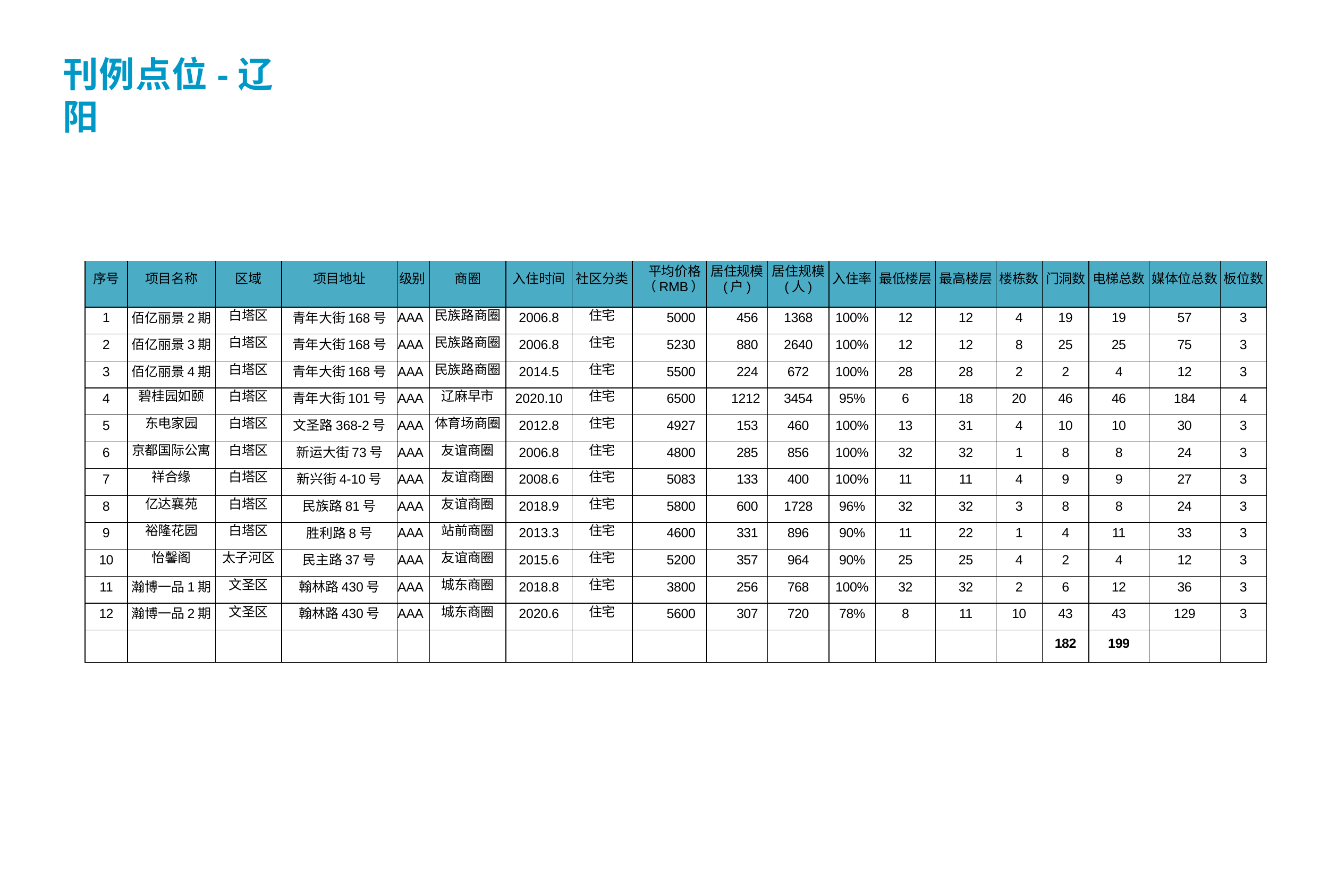

# 刊例点位-辽阳
| 序号 | 项目名称 | 区域 | 项目地址 | 级别 | 商圈 | 入住时间 | 社区分类 | 平均价格 （RMB） | 居住规模 (户) | 居住规模 (人) | 入住率 | 最低楼层 | 最高楼层 | 楼栋数 | 门洞数 | 电梯总数 | 媒体位总数 | 板位数 |
| --- | --- | --- | --- | --- | --- | --- | --- | --- | --- | --- | --- | --- | --- | --- | --- | --- | --- | --- |
| 1 | 佰亿丽景2期 | 白塔区 | 青年大街168号 | AAA | 民族路商圈 | 2006.8 | 住宅 | 5000 | 456 | 1368 | 100% | 12 | 12 | 4 | 19 | 19 | 57 | 3 |
| 2 | 佰亿丽景3期 | 白塔区 | 青年大街168号 | AAA | 民族路商圈 | 2006.8 | 住宅 | 5230 | 880 | 2640 | 100% | 12 | 12 | 8 | 25 | 25 | 75 | 3 |
| 3 | 佰亿丽景4期 | 白塔区 | 青年大街168号 | AAA | 民族路商圈 | 2014.5 | 住宅 | 5500 | 224 | 672 | 100% | 28 | 28 | 2 | 2 | 4 | 12 | 3 |
| 4 | 碧桂园如颐 | 白塔区 | 青年大街101号 | AAA | 辽麻早市 | 2020.10 | 住宅 | 6500 | 1212 | 3454 | 95% | 6 | 18 | 20 | 46 | 46 | 184 | 4 |
| 5 | 东电家园 | 白塔区 | 文圣路368-2号 | AAA | 体育场商圈 | 2012.8 | 住宅 | 4927 | 153 | 460 | 100% | 13 | 31 | 4 | 10 | 10 | 30 | 3 |
| 6 | 京都国际公寓 | 白塔区 | 新运大街73号 | AAA | 友谊商圈 | 2006.8 | 住宅 | 4800 | 285 | 856 | 100% | 32 | 32 | 1 | 8 | 8 | 24 | 3 |
| 7 | 祥合缘 | 白塔区 | 新兴街4-10号 | AAA | 友谊商圈 | 2008.6 | 住宅 | 5083 | 133 | 400 | 100% | 11 | 11 | 4 | 9 | 9 | 27 | 3 |
| 8 | 亿达襄苑 | 白塔区 | 民族路81号 | AAA | 友谊商圈 | 2018.9 | 住宅 | 5800 | 600 | 1728 | 96% | 32 | 32 | 3 | 8 | 8 | 24 | 3 |
| 9 | 裕隆花园 | 白塔区 | 胜利路8号 | AAA | 站前商圈 | 2013.3 | 住宅 | 4600 | 331 | 896 | 90% | 11 | 22 | 1 | 4 | 11 | 33 | 3 |
| 10 | 怡馨阁 | 太子河区 | 民主路37号 | AAA | 友谊商圈 | 2015.6 | 住宅 | 5200 | 357 | 964 | 90% | 25 | 25 | 4 | 2 | 4 | 12 | 3 |
| 11 | 瀚博一品1期 | 文圣区 | 翰林路430号 | AAA | 城东商圈 | 2018.8 | 住宅 | 3800 | 256 | 768 | 100% | 32 | 32 | 2 | 6 | 12 | 36 | 3 |
| 12 | 瀚博一品2期 | 文圣区 | 翰林路430号 | AAA | 城东商圈 | 2020.6 | 住宅 | 5600 | 307 | 720 | 78% | 8 | 11 | 10 | 43 | 43 | 129 | 3 |
|  |  |  |  |  |  |  |  |  |  |  |  |  |  |  | 182 | 199 |  |  |